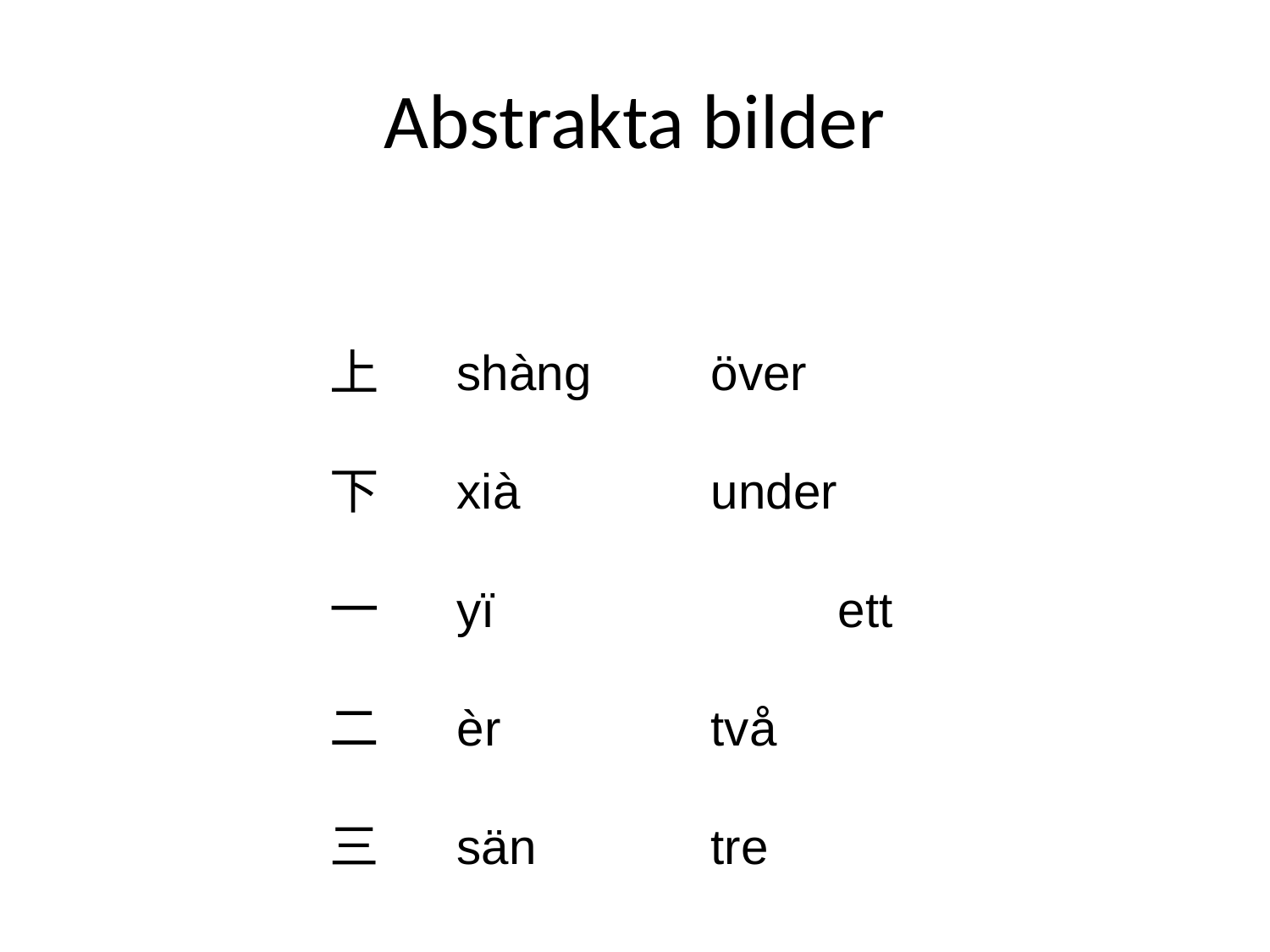

# Abstrakta bilder
上	shàng	över

下	xià		under

一	yï			ett

二	èr		två

三	sän		tre